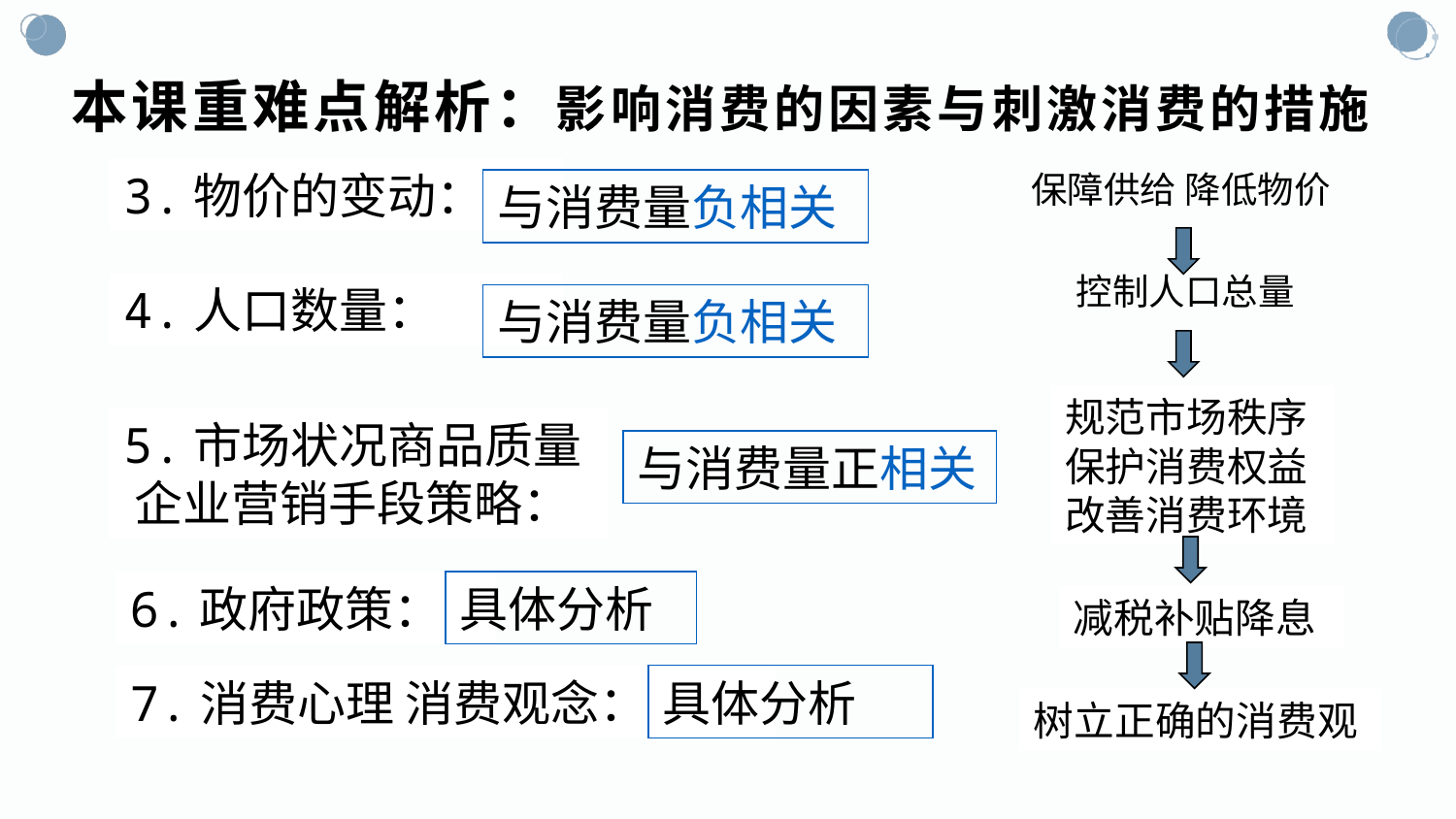

本课重难点解析：影响消费的因素与刺激消费的措施
3.物价的变动：
保障供给 降低物价
与消费量负相关

控制人口总量
4.人口数量：
与消费量负相关

规范市场秩序保护消费权益改善消费环境
5.市场状况商品质量   企业营销手段策略：
与消费量正相关

6.政府政策：
具体分析
减税补贴降息

7.消费心理 消费观念：
具体分析
树立正确的消费观